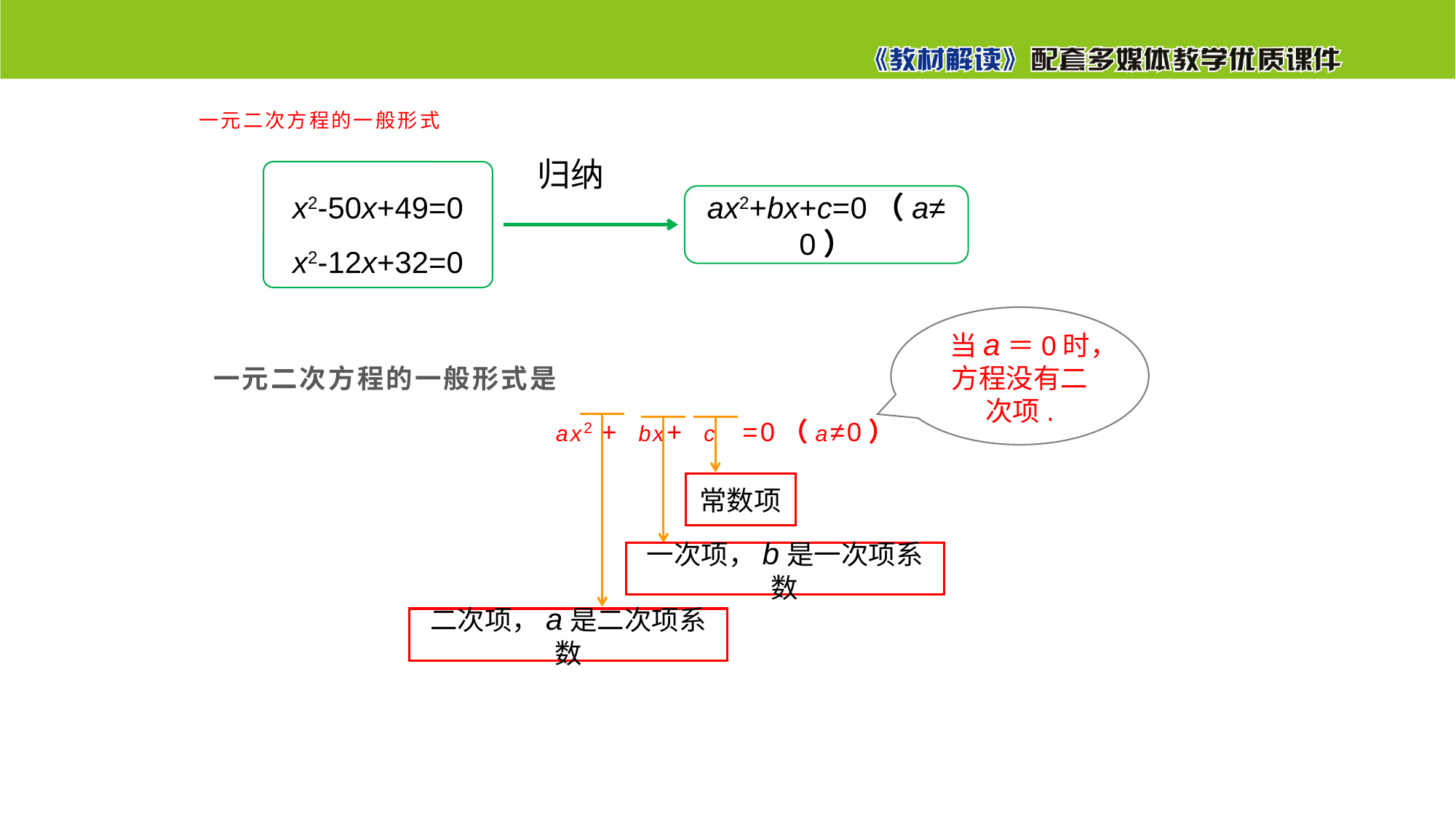

一元二次方程的一般形式

一元二次方程的一般形式是
    ax2 +  bx+  c   =0（a≠0）

归纳
x2-50x+49=0
x2-12x+32=0
ax2+bx+c=0（a≠0）

当a＝0时，方程没有二次项.

常数项
一次项，b是一次项系数
二次项，a是二次项系数